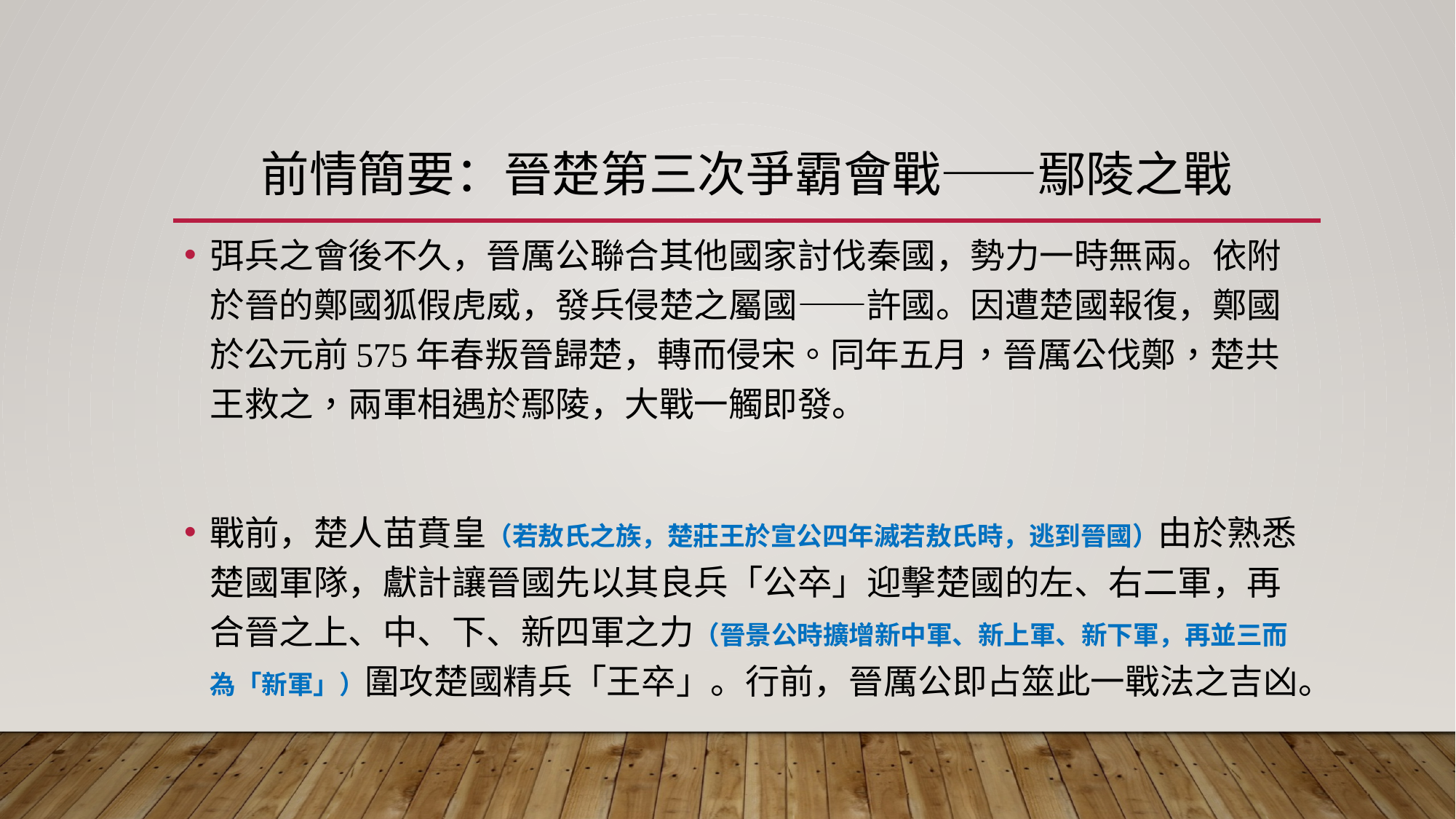

# 前情簡要：晉楚第三次爭霸會戰——鄢陵之戰
弭兵之會後不久，晉厲公聯合其他國家討伐秦國，勢力一時無兩。依附於晉的鄭國狐假虎威，發兵侵楚之屬國——許國。因遭楚國報復，鄭國於公元前575年春叛晉歸楚，轉而侵宋。同年五月，晉厲公伐鄭，楚共王救之，兩軍相遇於鄢陵，大戰一觸即發。

戰前，楚人苗賁皇（若敖氏之族，楚莊王於宣公四年滅若敖氏時，逃到晉國）由於熟悉楚國軍隊，獻計讓晉國先以其良兵「公卒」迎擊楚國的左、右二軍，再合晉之上、中、下、新四軍之力（晉景公時擴增新中軍、新上軍、新下軍，再並三而為「新軍」）圍攻楚國精兵「王卒」。行前，晉厲公即占筮此一戰法之吉凶。